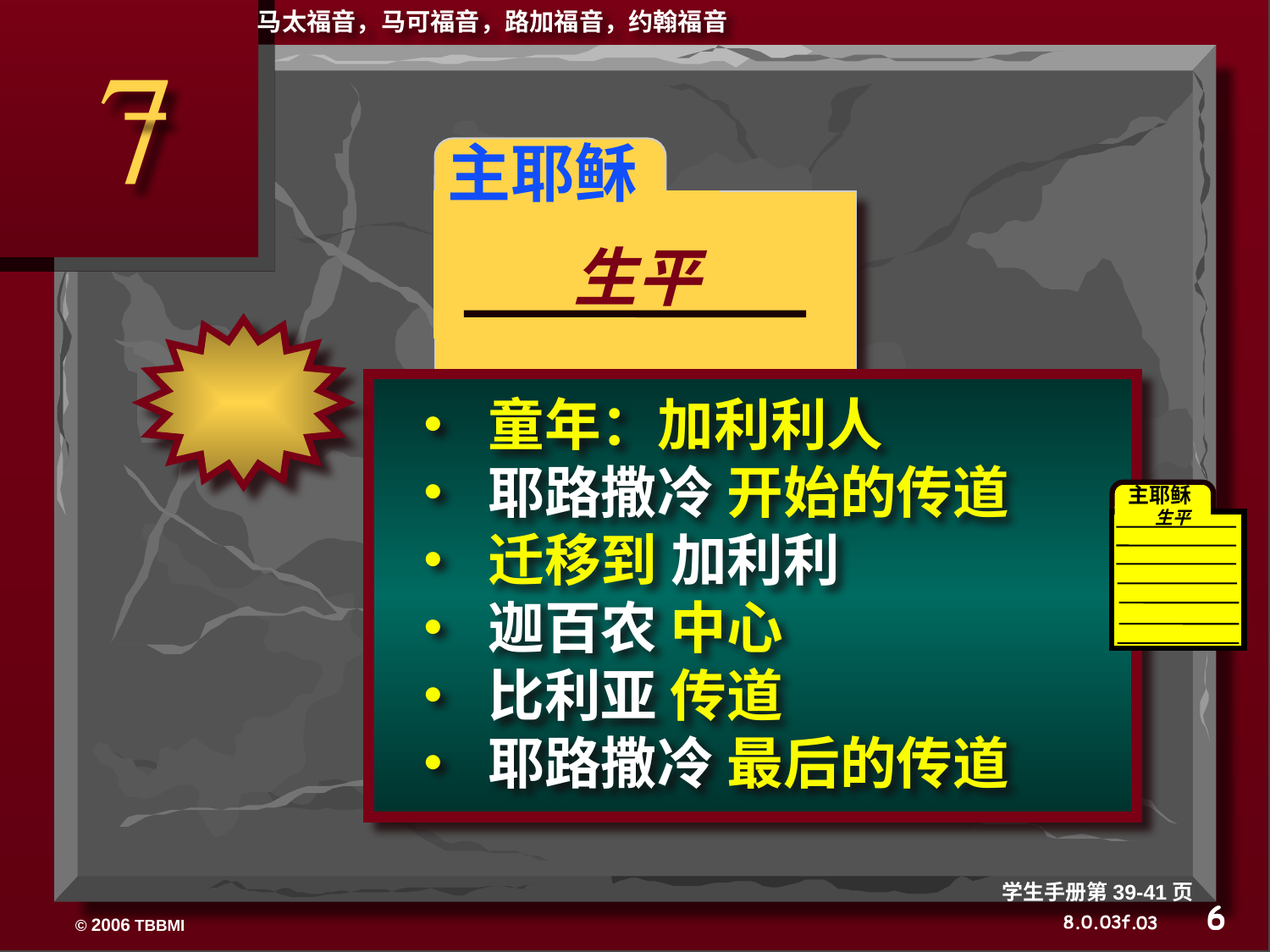

马太福音，马可福音，路加福音，约翰福音

7

 主耶稣

生平

• 童年：加利利人
• 耶路撒冷 开始的传道
• 迁移到 加利利
• 迦百农 中心
• 比利亚 传道
• 耶路撒冷 最后的传道
主耶稣

生平

学生手册第39-41页
6

03